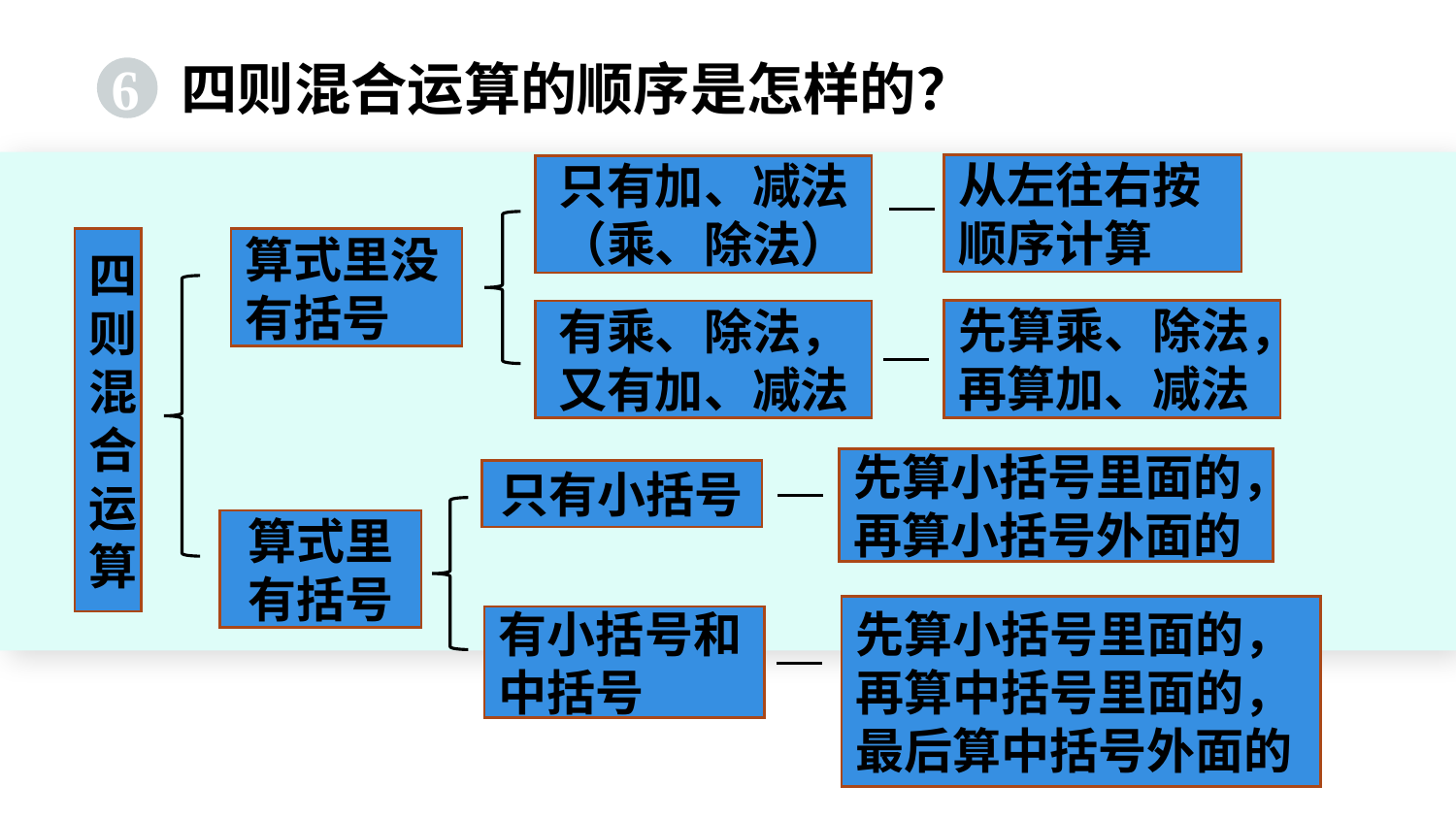

6  四则混合运算的顺序是怎样的？

从左往右按顺序计算
只有加、减法（乘、除法）

四则混合运算
算式里没有括号

先算乘、除法，再算加、减法
有乘、除法，又有加、减法
先算小括号里面的，再算小括号外面的
只有小括号

算式里有括号
先算小括号里面的，再算中括号里面的，最后算中括号外面的
有小括号和中括号